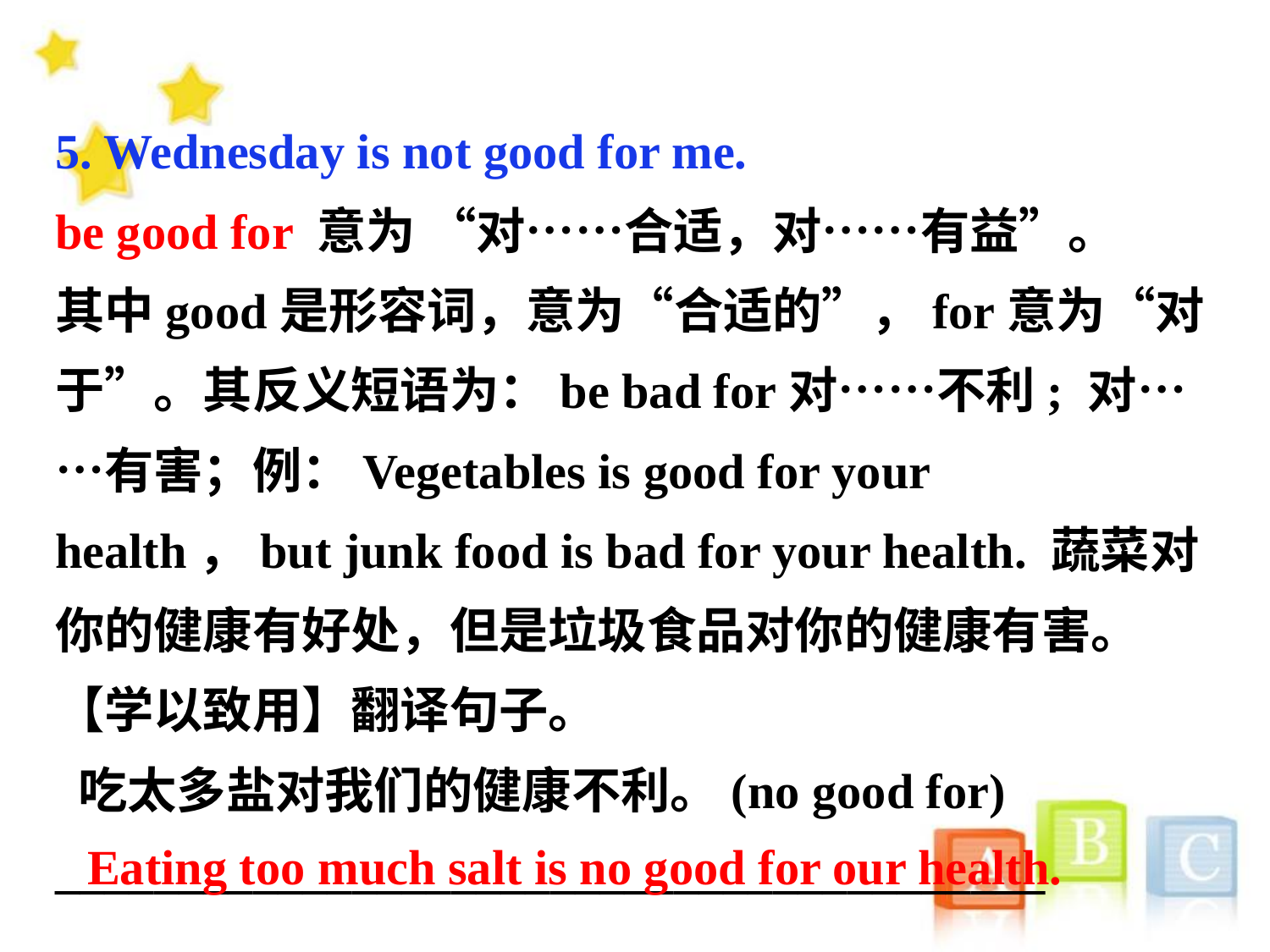

5. Wednesday is not good for me.
be good for 意为 “对……合适，对……有益”。
其中good是形容词，意为“合适的”，for意为“对于”。其反义短语为：be bad for对……不利; 对……有害；例：Vegetables is good for your health，but junk food is bad for your health. 蔬菜对你的健康有好处，但是垃圾食品对你的健康有害。
【学以致用】翻译句子。
 吃太多盐对我们的健康不利。(no good for)
________________________________________
Eating too much salt is no good for our health.